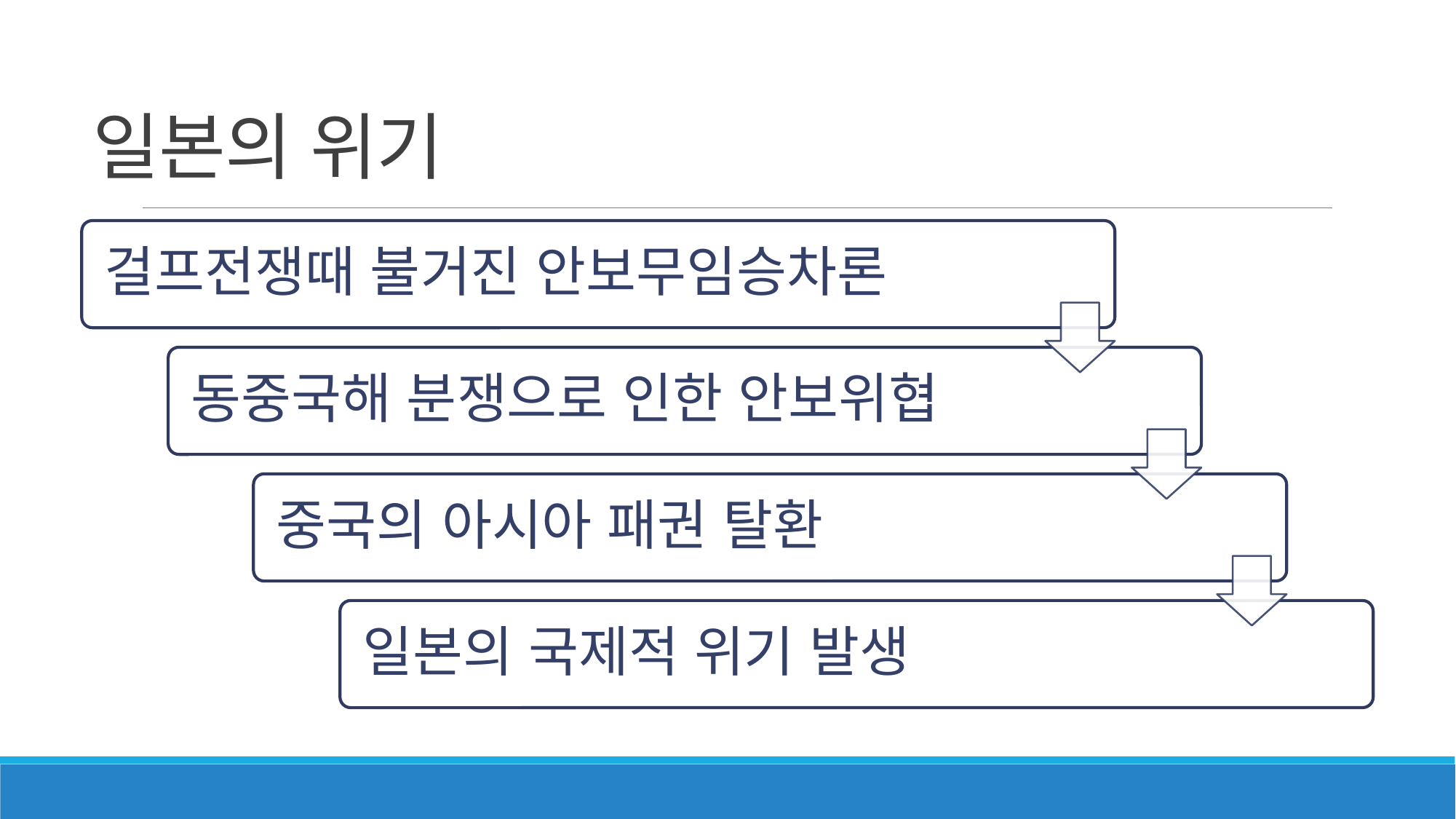

# 일본의 위기
걸프전쟁때 불거진 안보무임승차론
동중국해 분쟁으로 인한 안보위협
중국의 아시아 패권 탈환
일본의 국제적 위기 발생